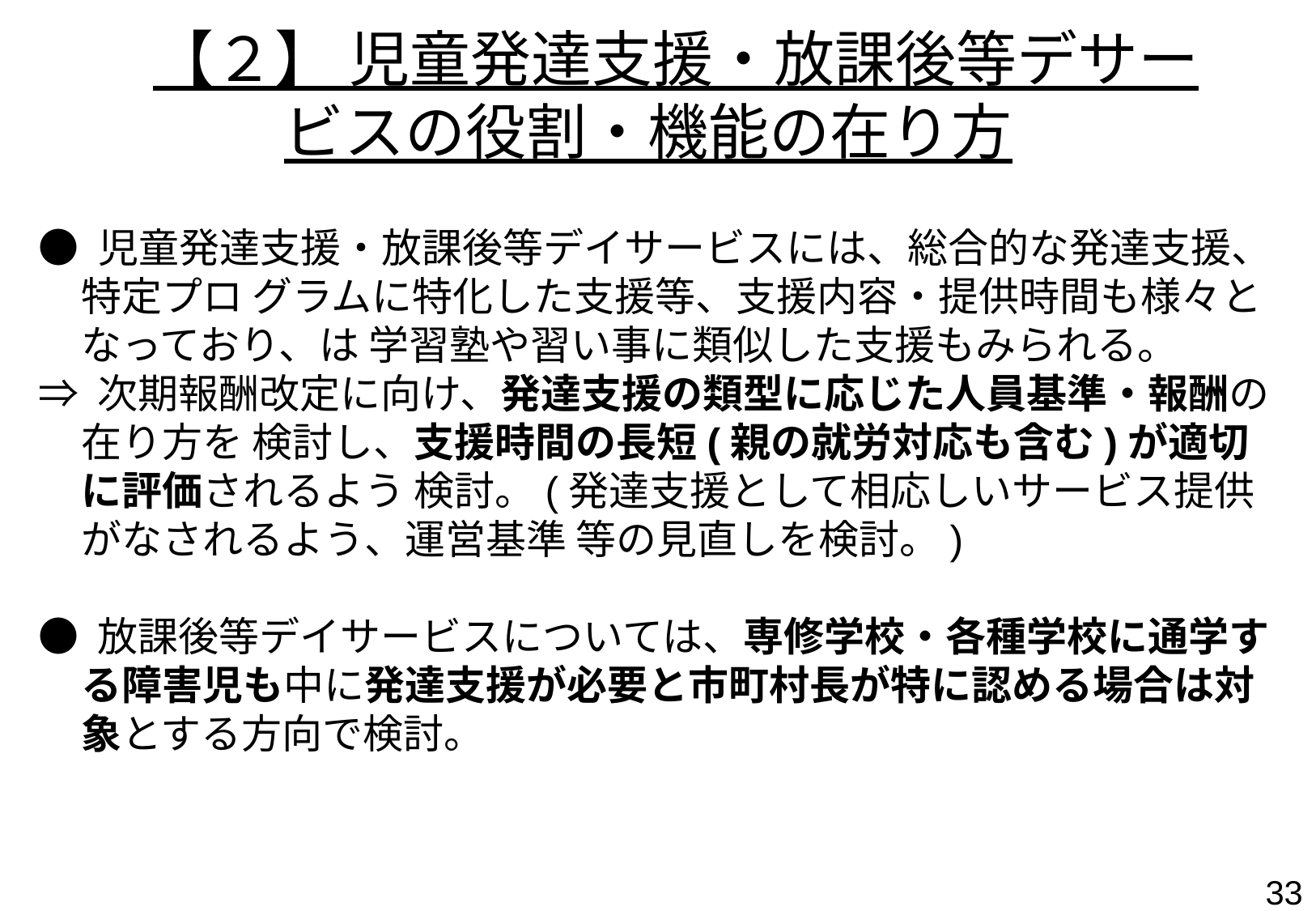

【２】 児童発達支援・放課後等デサービスの役割・機能の在り方
● 児童発達支援・放課後等デイサービスには、総合的な発達支援、特定プロ グラムに特化した支援等、支援内容・提供時間も様々となっており、は 学習塾や習い事に類似した支援もみられる。
⇒ 次期報酬改定に向け、発達支援の類型に応じた人員基準・報酬の在り方を 検討し、支援時間の長短(親の就労対応も含む)が適切に評価されるよう 検討。(発達支援として相応しいサービス提供がなされるよう、運営基準 等の見直しを検討。)

● 放課後等デイサービスについては、専修学校・各種学校に通学する障害児も中に発達支援が必要と市町村長が特に認める場合は対象とする方向で検討。
33